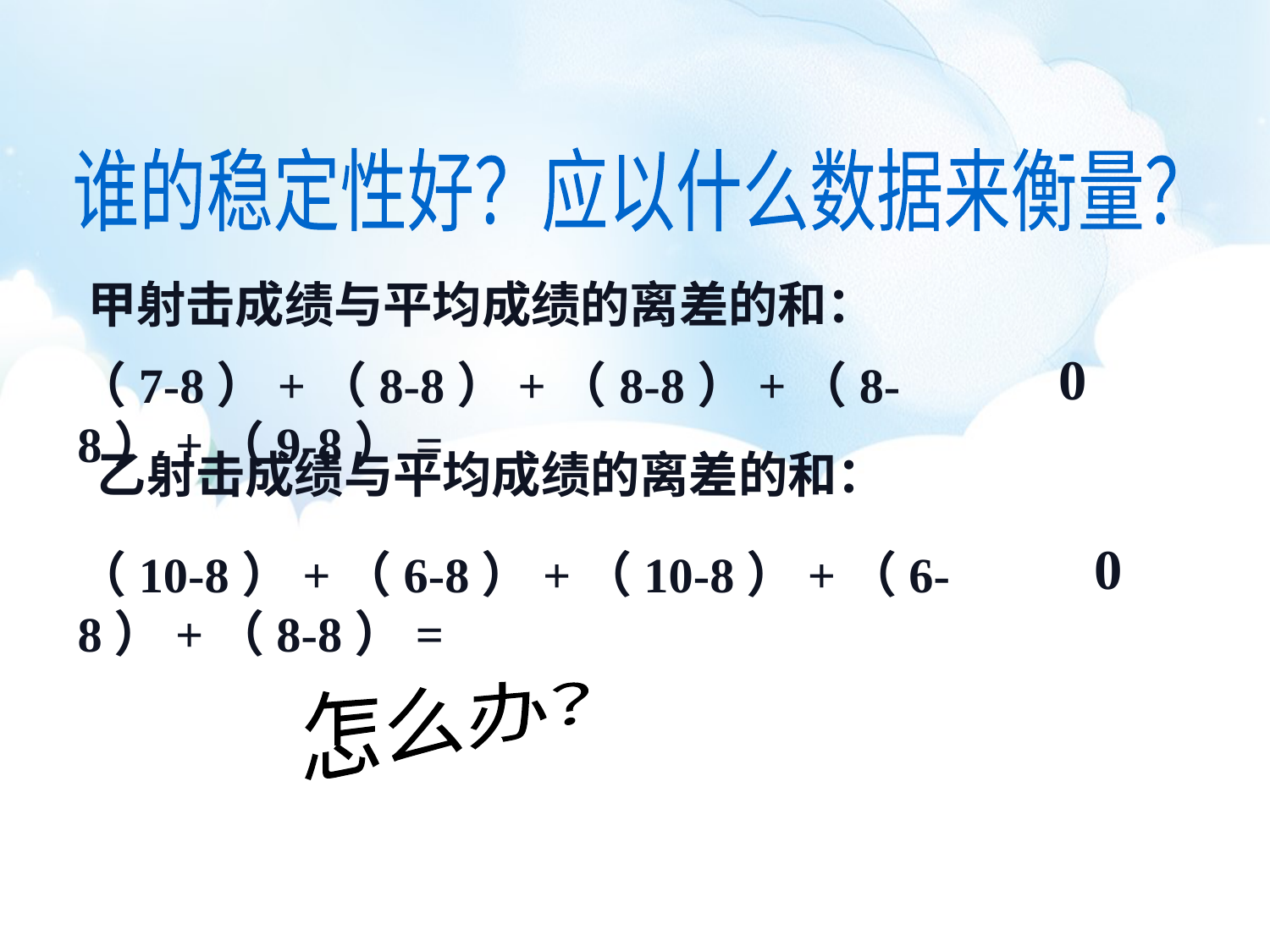

谁的稳定性好？应以什么数据来衡量？
甲射击成绩与平均成绩的离差的和：
0
（7-8）+（8-8）+（8-8）+（8-8）+（9-8）=
乙射击成绩与平均成绩的离差的和：
0
（10-8）+（6-8）+（10-8）+（6-8）+（8-8）=
怎么办？